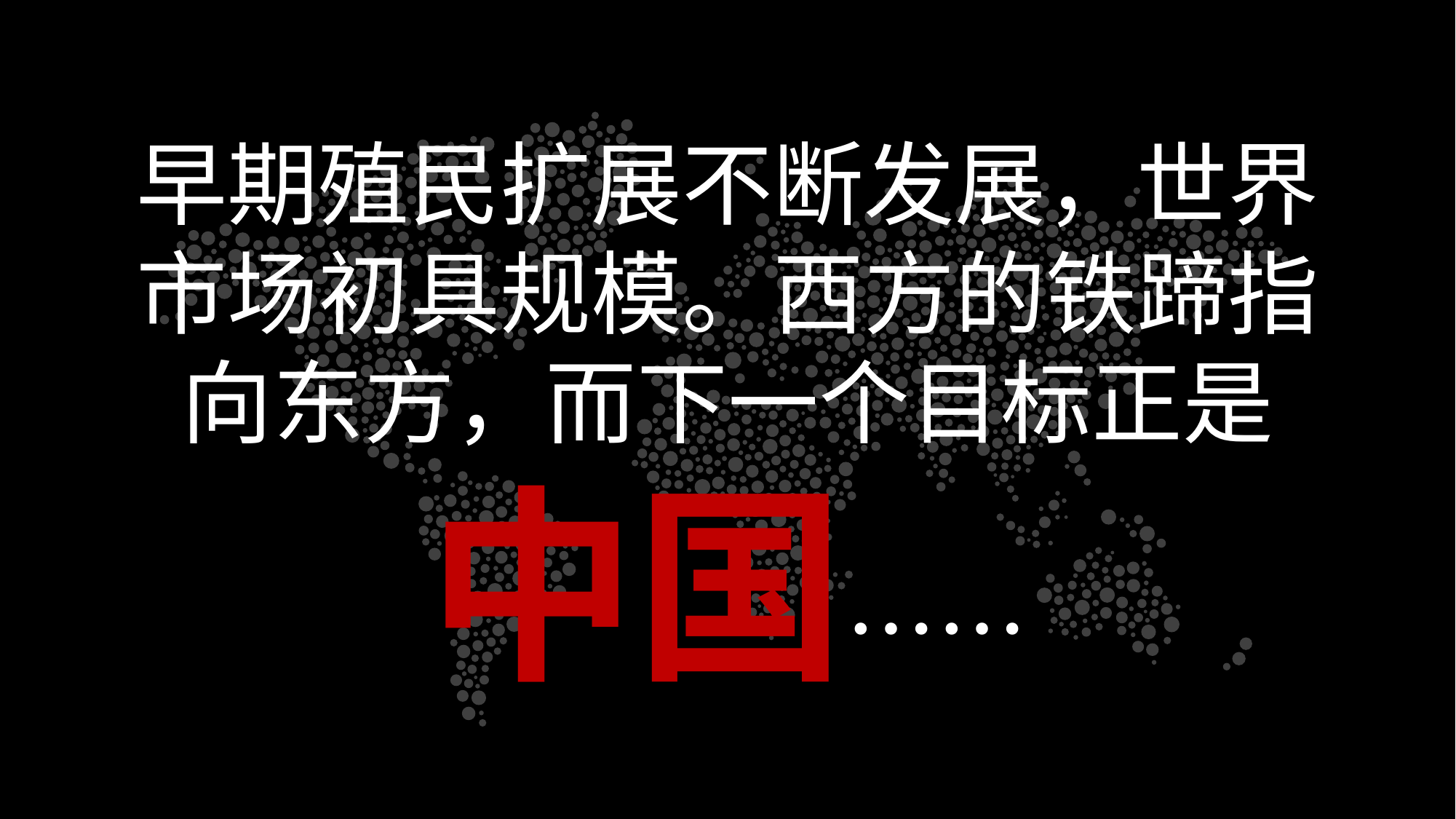

#

早期殖民扩展不断发展，世界市场初具规模。西方的铁蹄指向东方，而下一个目标正是
中国……